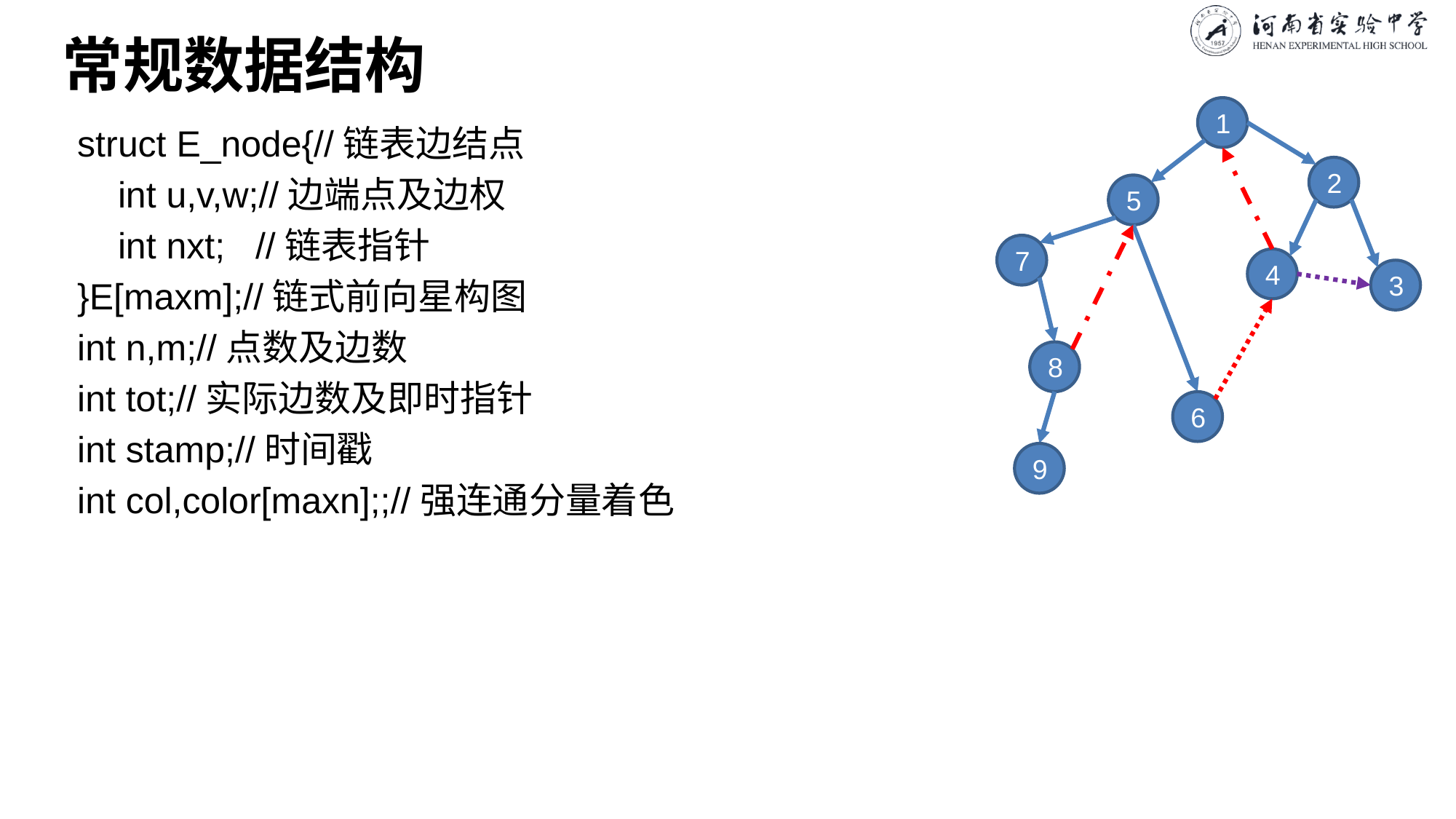

# 常规数据结构
1
struct E_node{//链表边结点
    int u,v,w;//边端点及边权
    int nxt;   //链表指针
}E[maxm];//链式前向星构图
int n,m;//点数及边数
int tot;//实际边数及即时指针
int stamp;//时间戳
int col,color[maxn];;//强连通分量着色
2
5
7
4
3
8
6
9